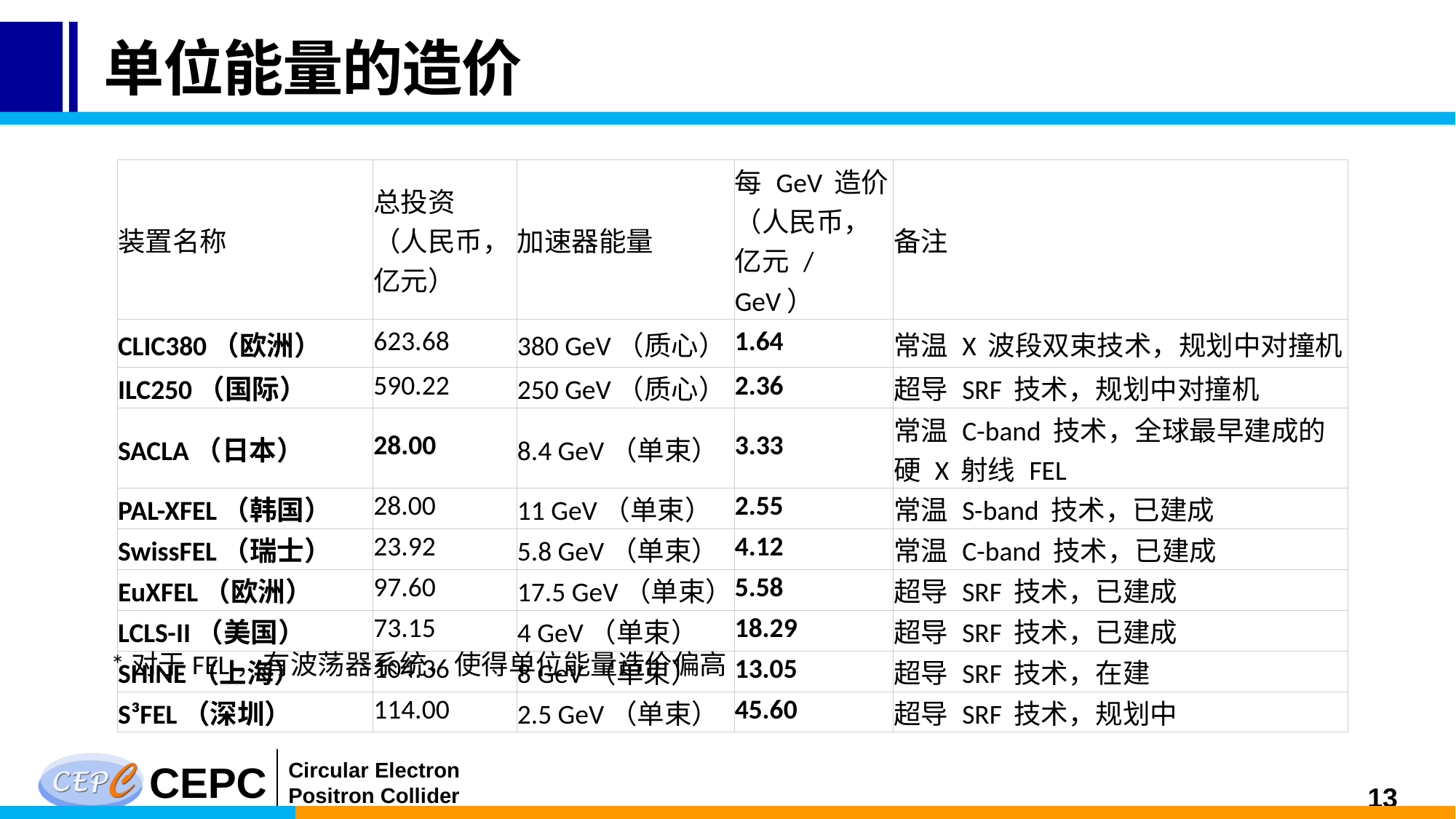

# 单位能量的造价
| 装置名称 | 总投资 （人民币， 亿元） | 加速器能量 | 每 GeV 造价 （人民币， 亿元 / GeV） | 备注 |
| --- | --- | --- | --- | --- |
| CLIC380（欧洲） | 623.68 | 380 GeV（质心） | 1.64 | 常温 X 波段双束技术，规划中对撞机 |
| ILC250（国际） | 590.22 | 250 GeV（质心） | 2.36 | 超导 SRF 技术，规划中对撞机 |
| SACLA（日本） | 28.00 | 8.4 GeV（单束） | 3.33 | 常温 C-band 技术，全球最早建成的硬 X 射线 FEL |
| PAL-XFEL（韩国） | 28.00 | 11 GeV（单束） | 2.55 | 常温 S-band 技术，已建成 |
| SwissFEL（瑞士） | 23.92 | 5.8 GeV（单束） | 4.12 | 常温 C-band 技术，已建成 |
| EuXFEL（欧洲） | 97.60 | 17.5 GeV（单束） | 5.58 | 超导 SRF 技术，已建成 |
| LCLS-II（美国） | 73.15 | 4 GeV（单束） | 18.29 | 超导 SRF 技术，已建成 |
| SHINE（上海） | 104.36 | 8 GeV（单束） | 13.05 | 超导 SRF 技术，在建 |
| S³FEL（深圳） | 114.00 | 2.5 GeV（单束） | 45.60 | 超导 SRF 技术，规划中 |
*对于FEL，有波荡器系统，使得单位能量造价偏高